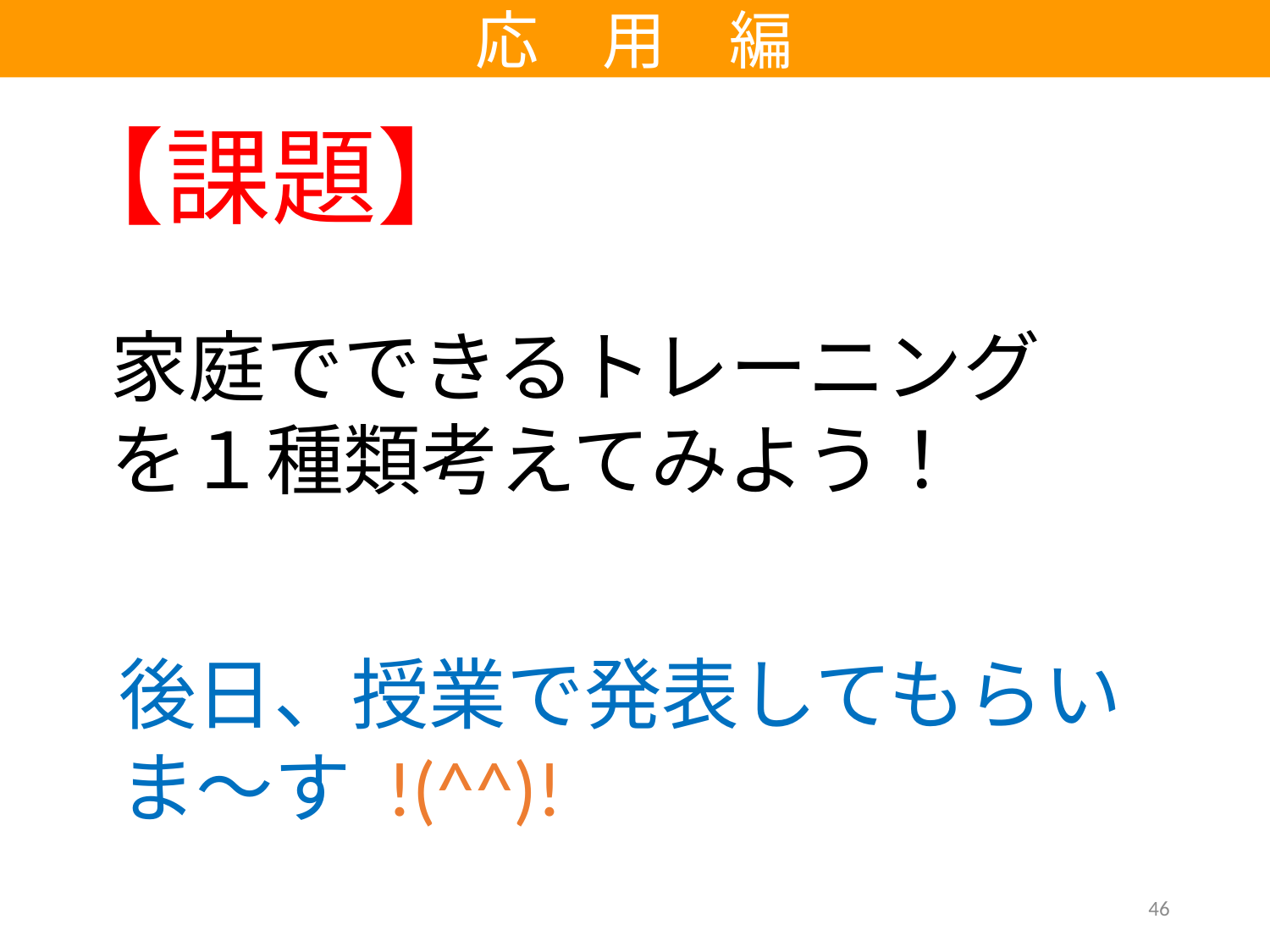

応　用　編
【課題】
家庭でできるトレーニングを１種類考えてみよう！
後日、授業で発表してもらいま～す !(^^)!
46